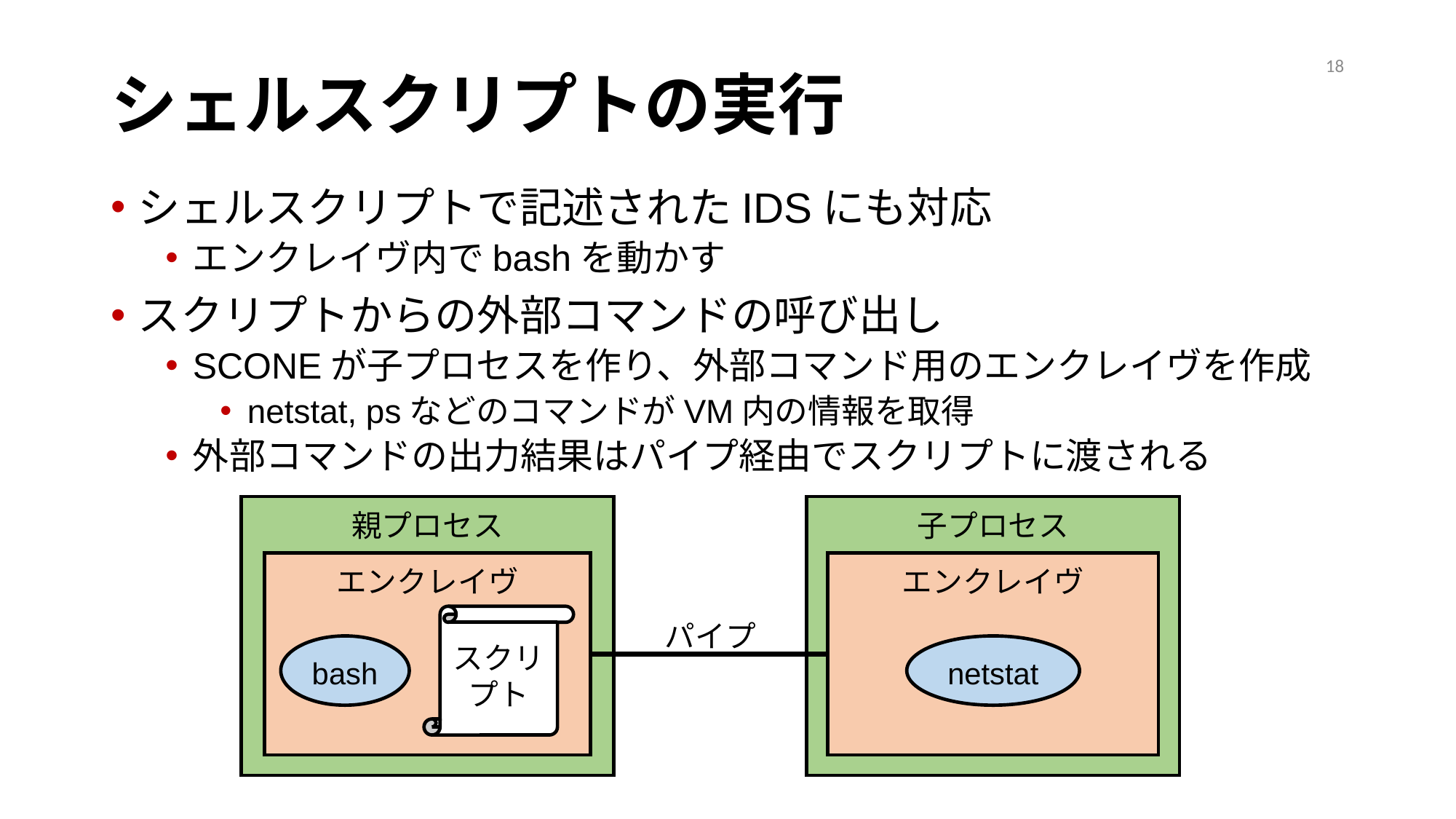

18
# シェルスクリプトの実行
シェルスクリプトで記述されたIDSにも対応
エンクレイヴ内でbashを動かす
スクリプトからの外部コマンドの呼び出し
SCONEが子プロセスを作り、外部コマンド用のエンクレイヴを作成
netstat, psなどのコマンドがVM内の情報を取得
外部コマンドの出力結果はパイプ経由でスクリプトに渡される

子プロセス
親プロセス
エンクレイヴ
エンクレイヴ
スクリ
プト
パイプ
netstat
bash